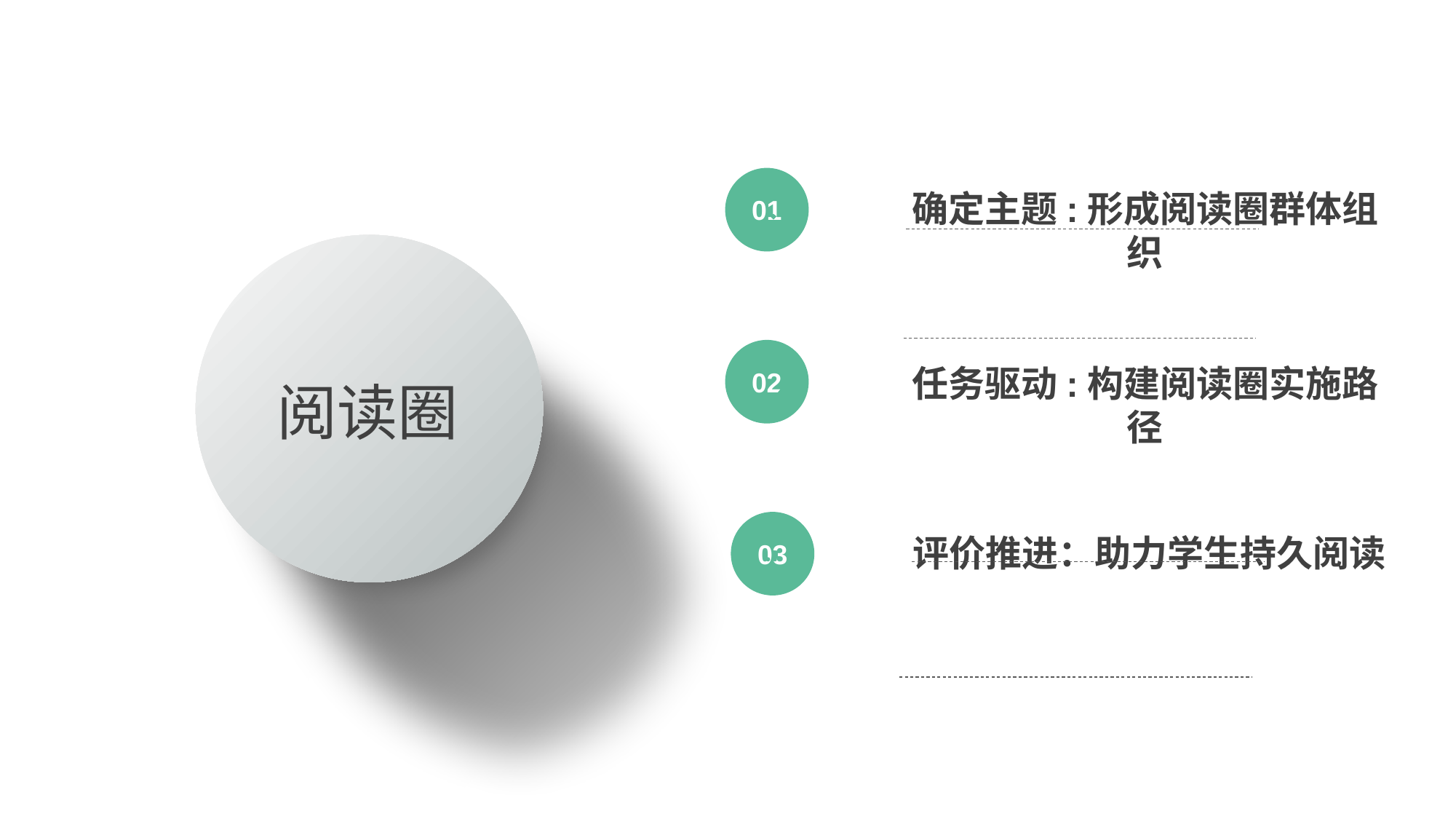

01

确定主题:形成阅读圈群体组织

任务驱动:构建阅读圈实施路径
02

阅读圈
03

评价推进：助力学生持久阅读